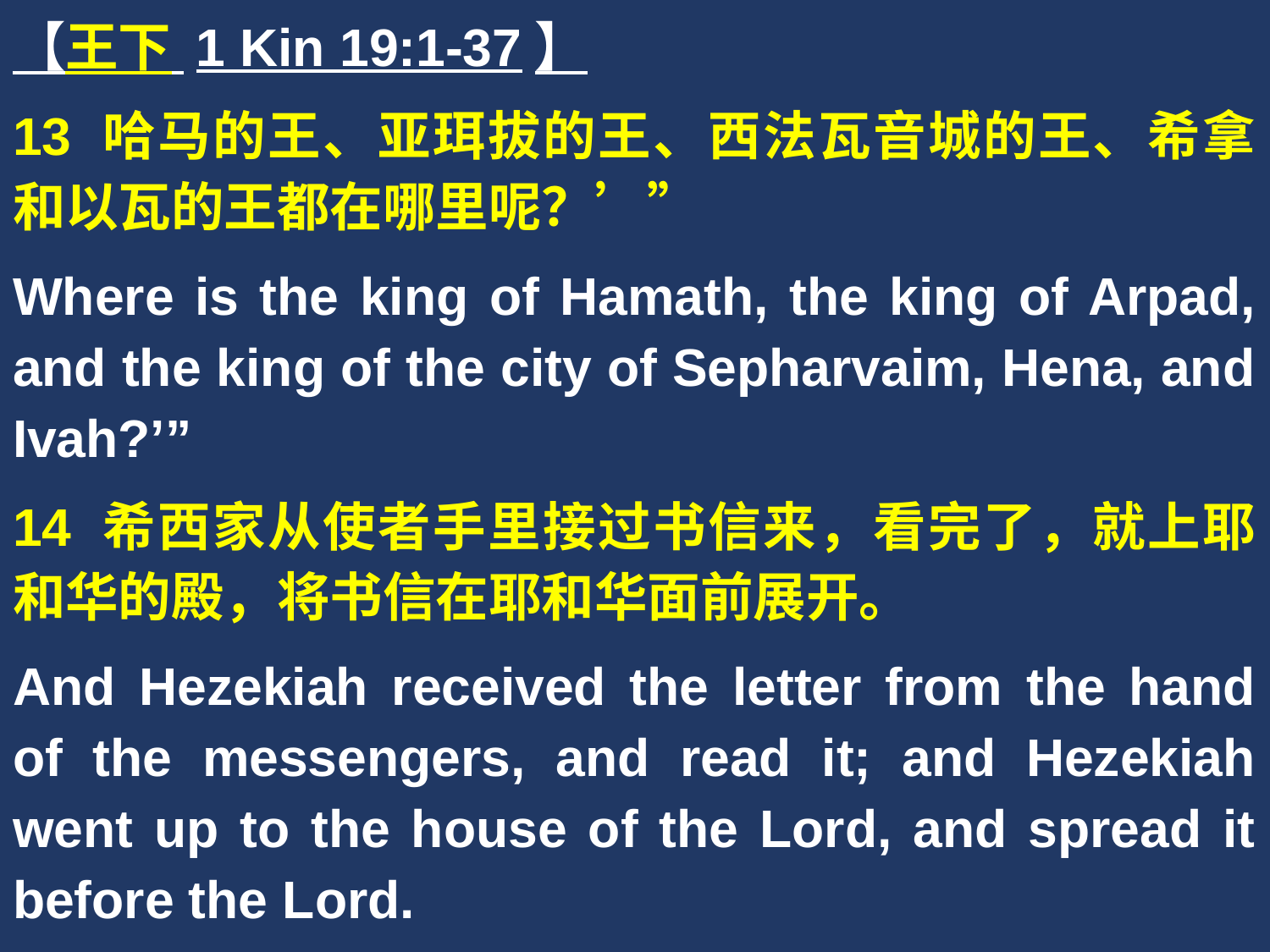

【王下 1 Kin 19:1-37】
13 哈马的王、亚珥拔的王、西法瓦音城的王、希拿和以瓦的王都在哪里呢？’”
Where is the king of Hamath, the king of Arpad, and the king of the city of Sepharvaim, Hena, and Ivah?’”
14 希西家从使者手里接过书信来，看完了，就上耶和华的殿，将书信在耶和华面前展开。
And Hezekiah received the letter from the hand of the messengers, and read it; and Hezekiah went up to the house of the Lord, and spread it before the Lord.